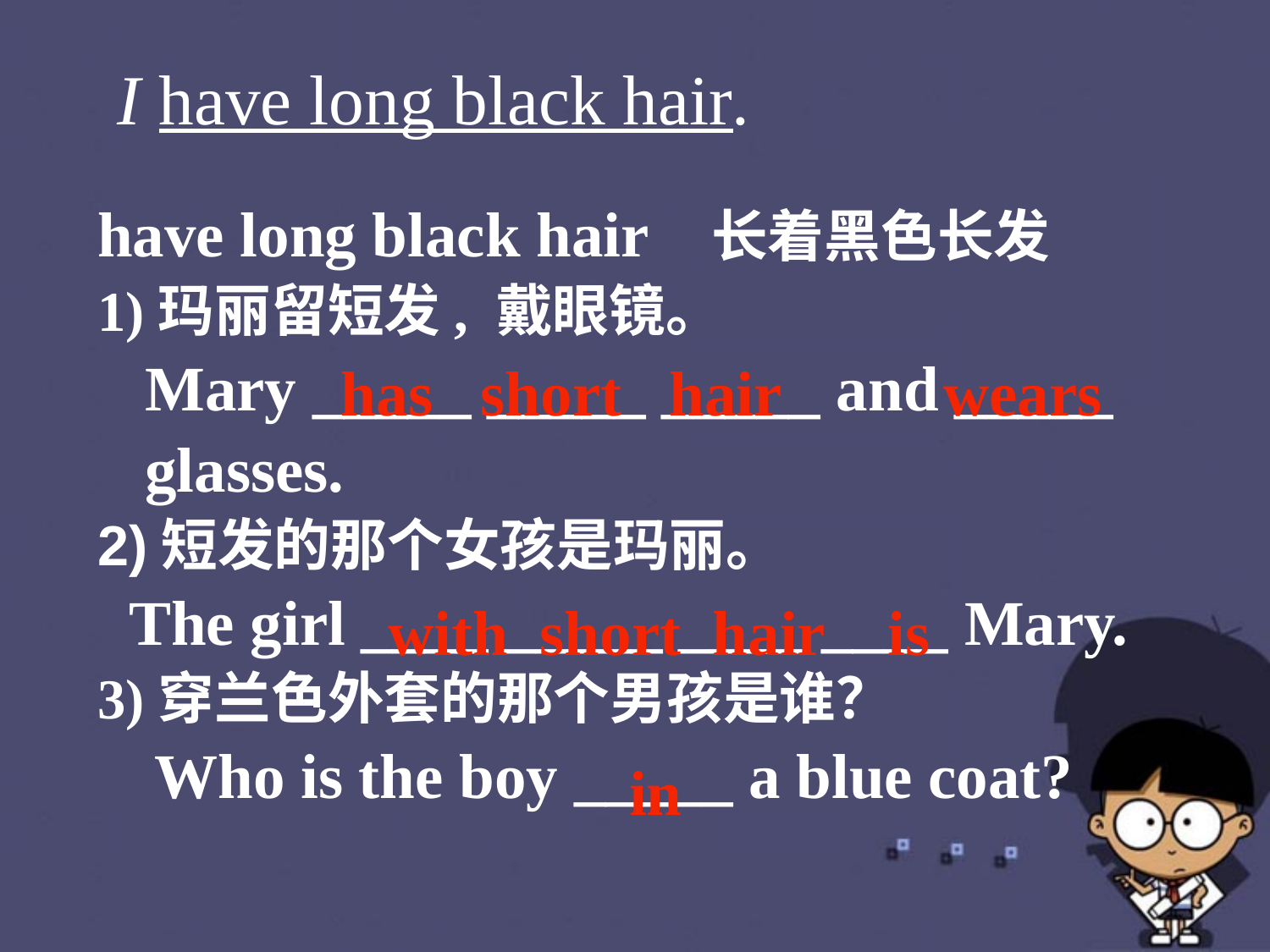

I have long black hair.
have long black hair   长着黑色长发
1)玛丽留短发, 戴眼镜。
   Mary _____ _____ _____ and _____
   glasses.
2)短发的那个女孩是玛丽。
  The girl ____ _____ ____ ____ Mary.
3)穿兰色外套的那个男孩是谁？
    Who is the boy _____ a blue coat?
has   short   hair
wears
with  short  hair    is
in